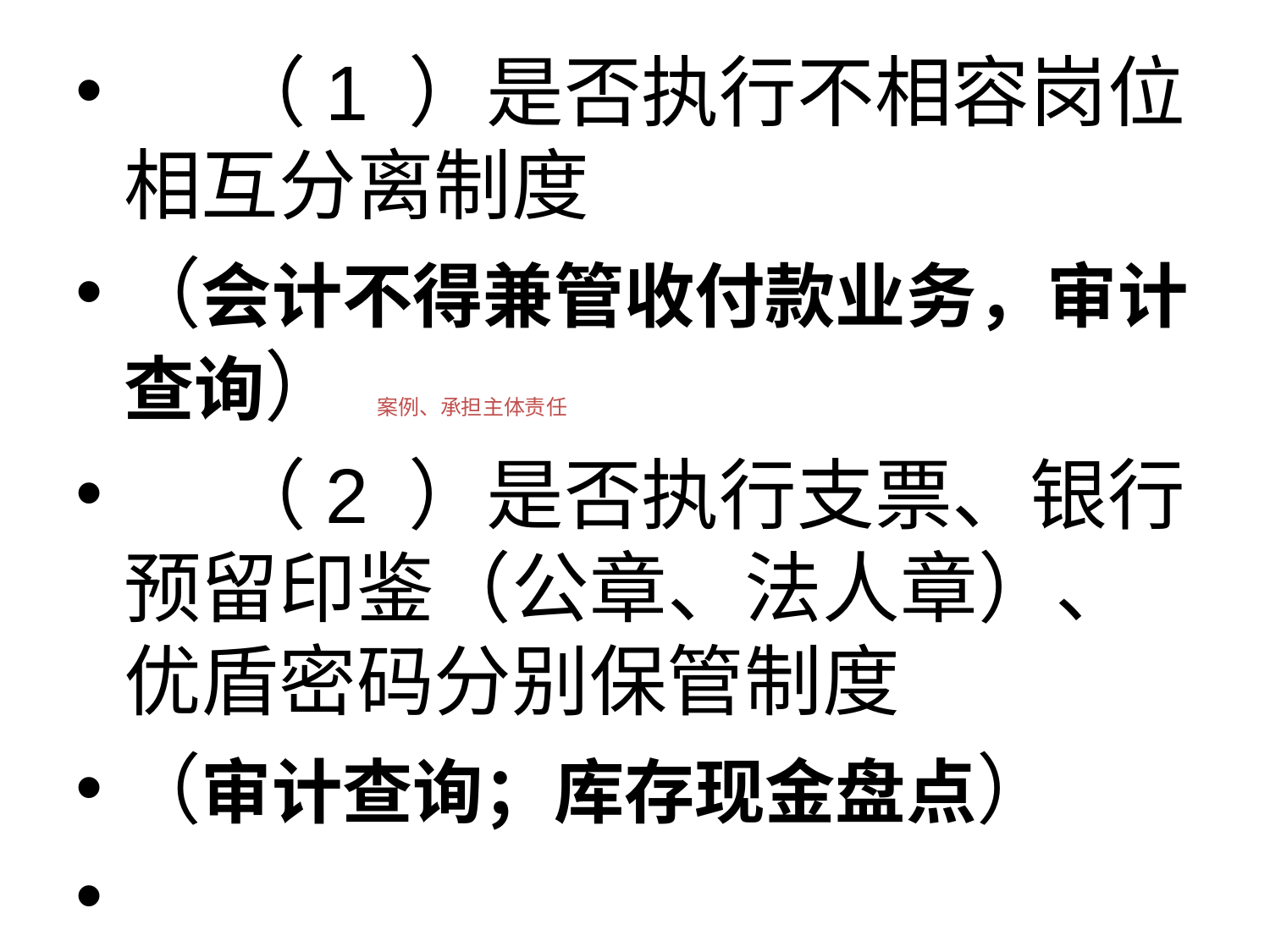

（1 ）是否执行不相容岗位相互分离制度
（会计不得兼管收付款业务，审计查询）  案例、承担主体责任
     （2 ）是否执行支票、银行预留印鉴（公章、法人章）、优盾密码分别保管制度
（审计查询；库存现金盘点）

#